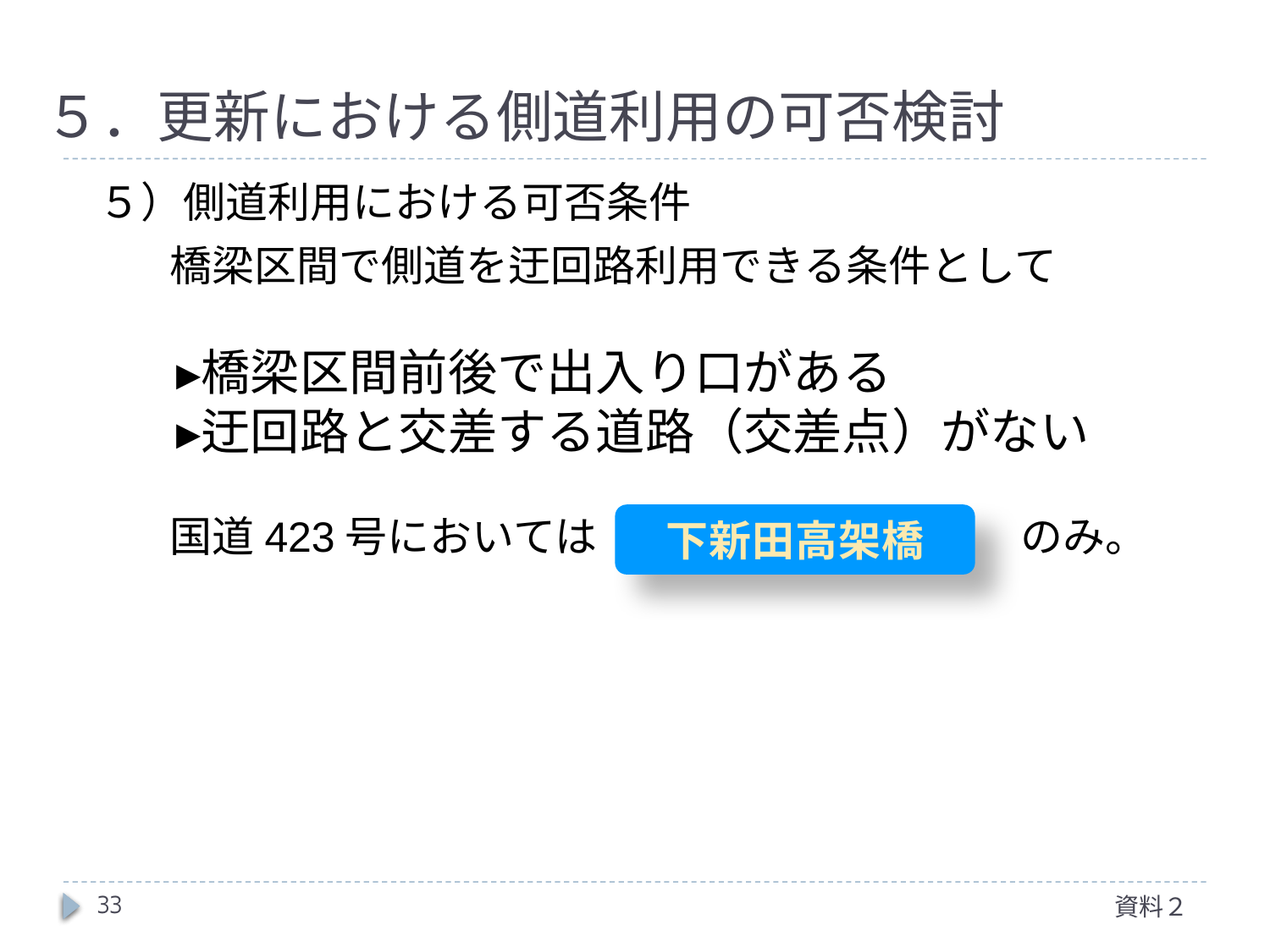

５．更新における側道利用の可否検討
５）側道利用における可否条件
　橋梁区間で側道を迂回路利用できる条件として

　▸橋梁区間前後で出入り口がある
　▸迂回路と交差する道路（交差点）がない

　国道423号においては　　　　　　　　　　のみ。
下新田高架橋
33
資料２